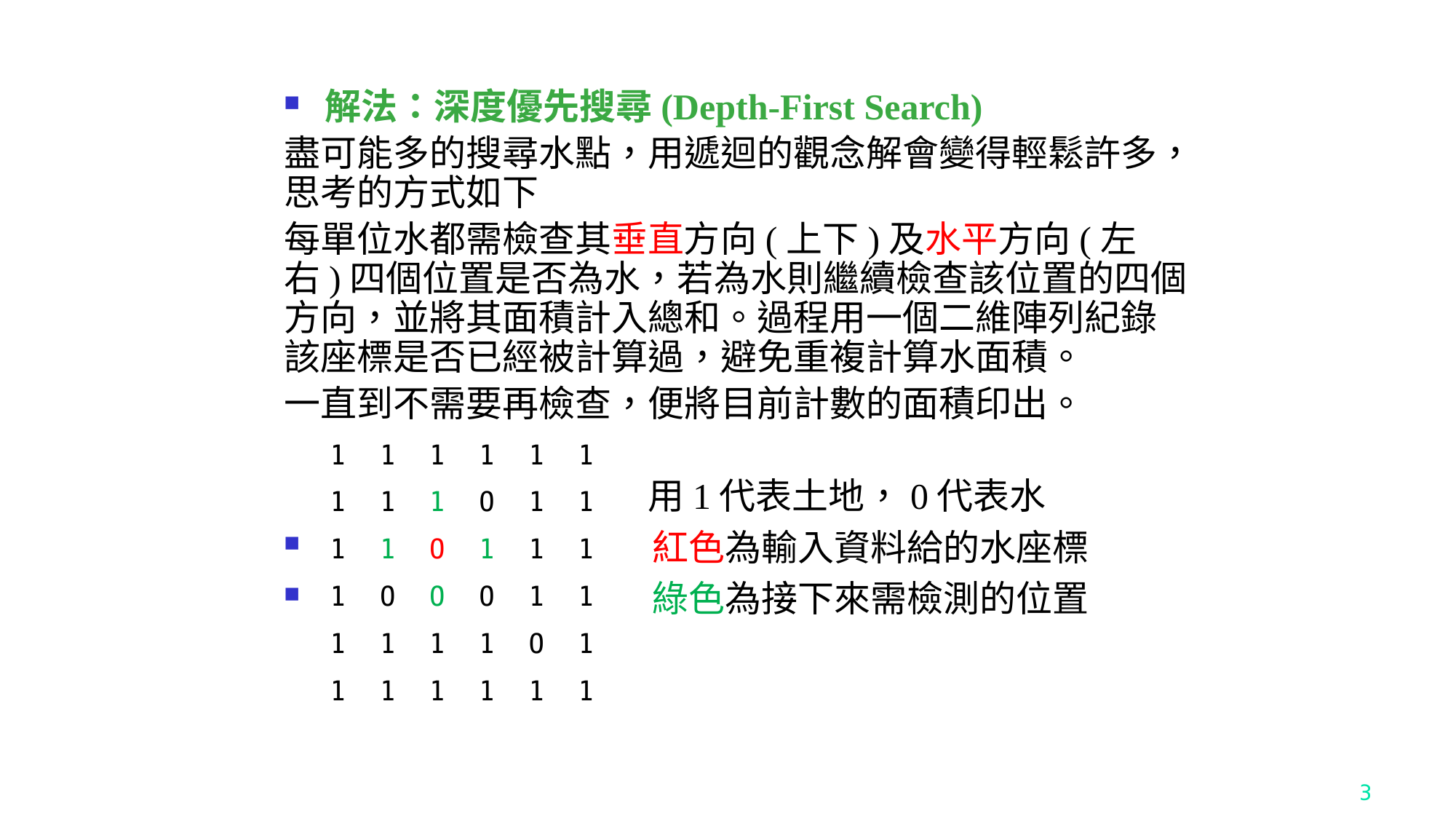

解法：深度優先搜尋(Depth-First Search)
盡可能多的搜尋水點，用遞迴的觀念解會變得輕鬆許多，思考的方式如下
每單位水都需檢查其垂直方向(上下)及水平方向(左右)四個位置是否為水，若為水則繼續檢查該位置的四個方向，並將其面積計入總和。過程用一個二維陣列紀錄該座標是否已經被計算過，避免重複計算水面積。
一直到不需要再檢查，便將目前計數的面積印出。

　　　　　　　　　　用1代表土地，0代表水
　　　　　　　　　紅色為輸入資料給的水座標
　　　　　　　　　綠色為接下來需檢測的位置
| 1 | 1 | 1 | 1 | 1 | 1 |
| --- | --- | --- | --- | --- | --- |
| 1 | 1 | 1 | 0 | 1 | 1 |
| 1 | 1 | 0 | 1 | 1 | 1 |
| 1 | 0 | 0 | 0 | 1 | 1 |
| 1 | 1 | 1 | 1 | 0 | 1 |
| 1 | 1 | 1 | 1 | 1 | 1 |
3